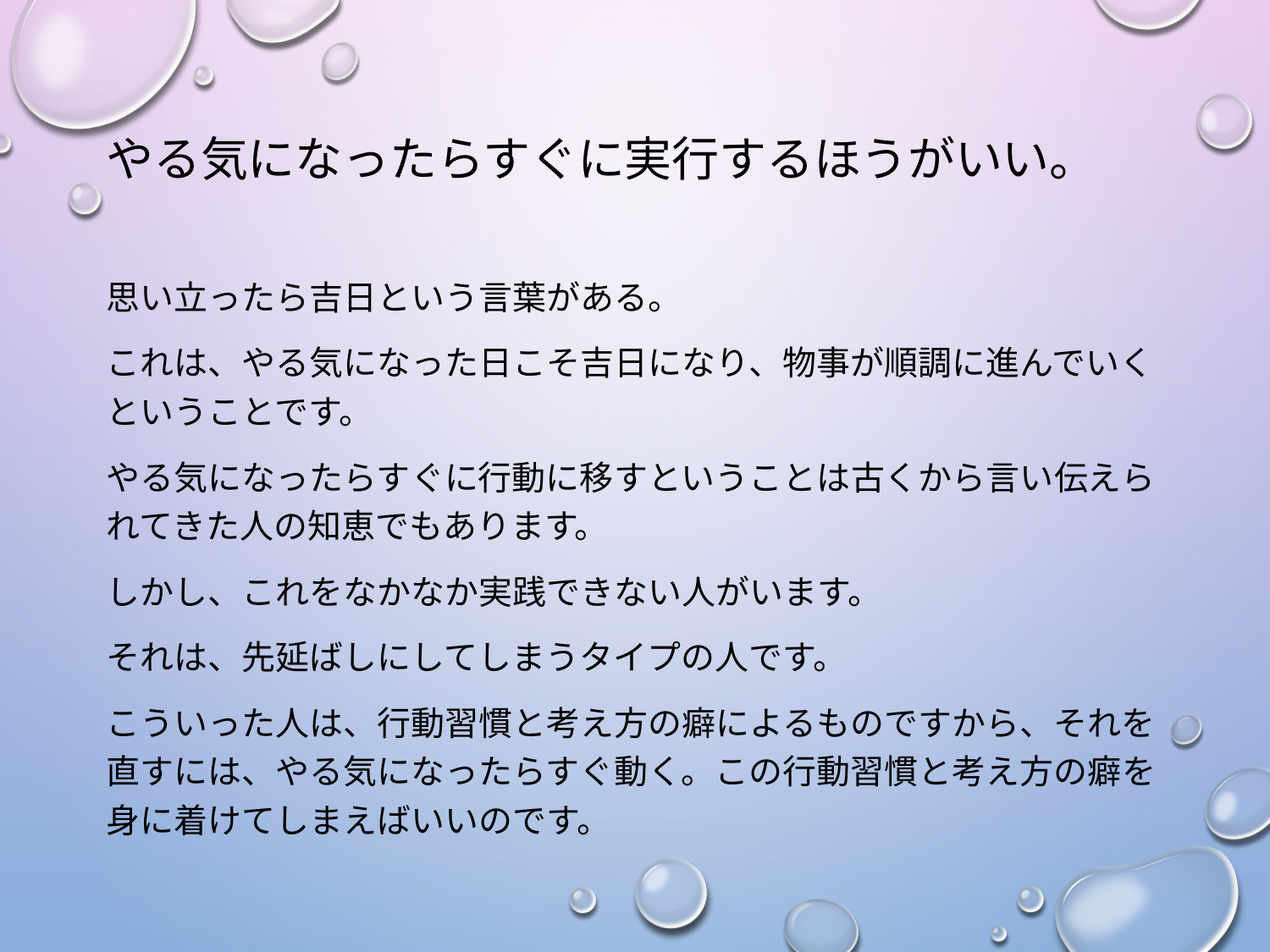

やる気になったらすぐに実行するほうがいい。

思い立ったら吉日という言葉がある。
これは、やる気になった日こそ吉日になり、物事が順調に進んでいくということです。
やる気になったらすぐに行動に移すということは古くから言い伝えられてきた人の知恵でもあります。
しかし、これをなかなか実践できない人がいます。
それは、先延ばしにしてしまうタイプの人です。
こういった人は、行動習慣と考え方の癖によるものですから、それを直すには、やる気になったらすぐ動く。この行動習慣と考え方の癖を身に着けてしまえばいいのです。